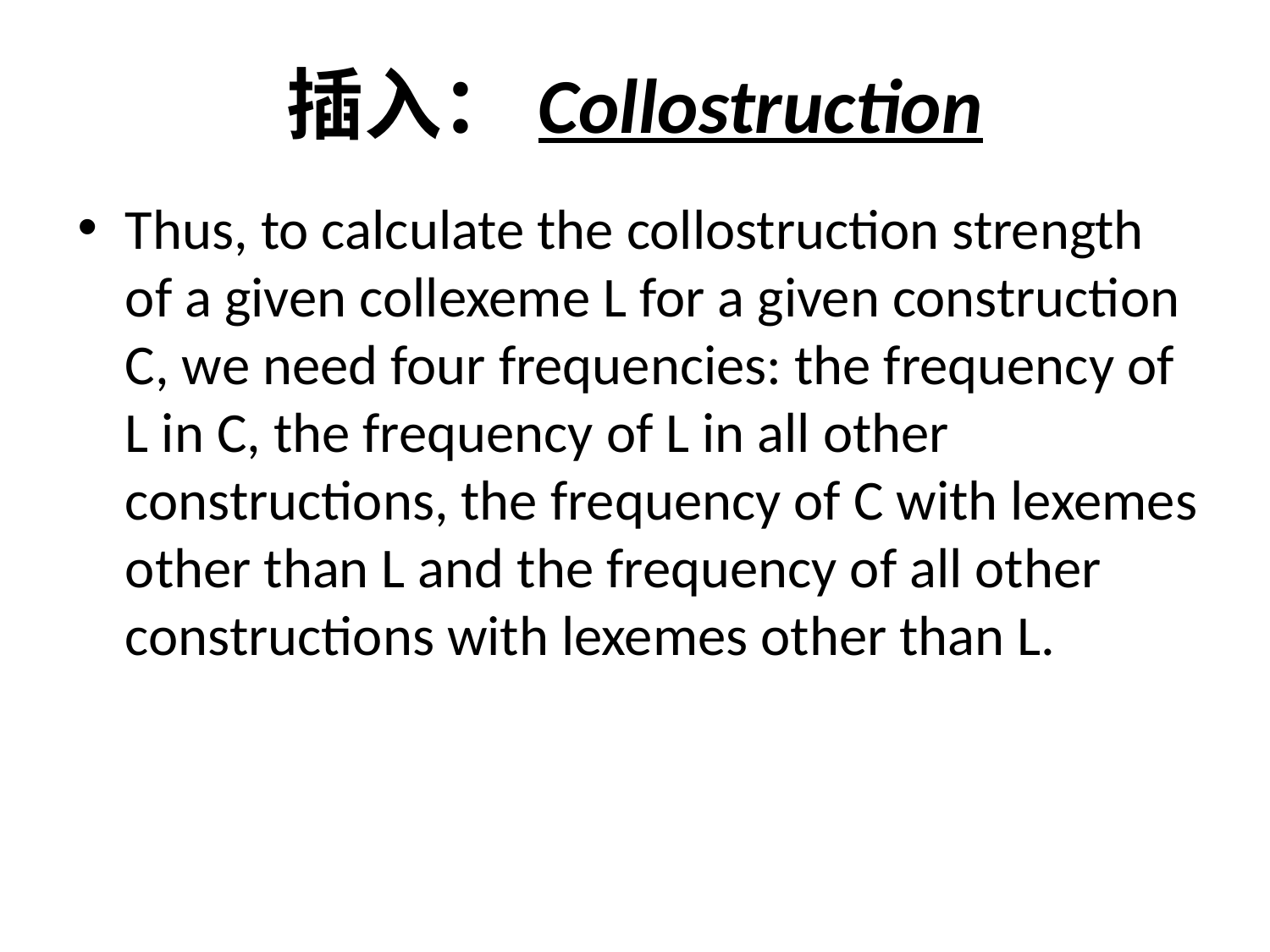

# 插入：Collostruction
Thus, to calculate the collostruction strength of a given collexeme L for a given construction C, we need four frequencies: the frequency of L in C, the frequency of L in all other constructions, the frequency of C with lexemes other than L and the frequency of all other constructions with lexemes other than L.